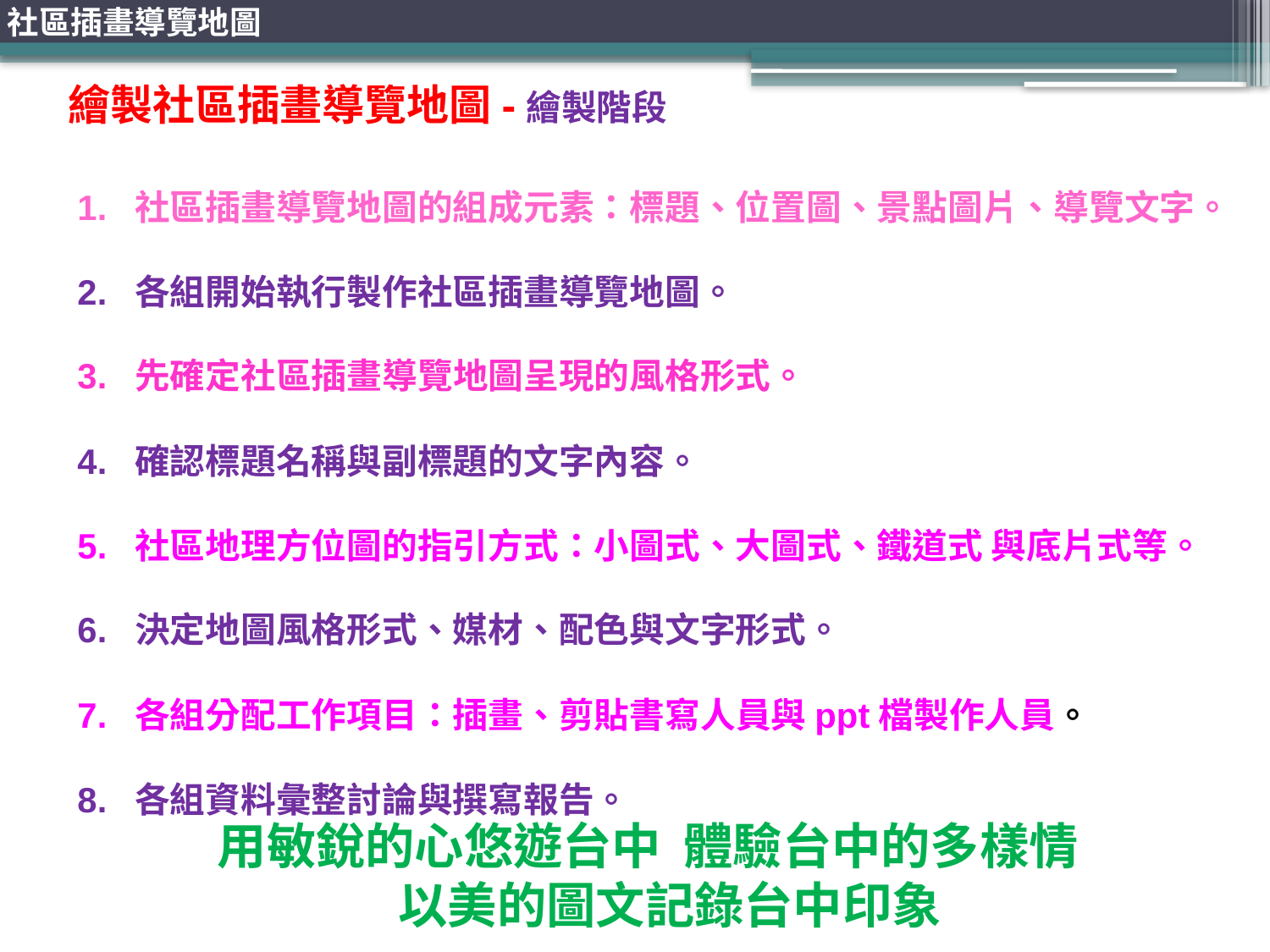

社區插畫導覽地圖
繪製社區插畫導覽地圖-繪製階段
1.  社區插畫導覽地圖的組成元素：標題、位置圖、景點圖片、導覽文字。
2.  各組開始執行製作社區插畫導覽地圖。
3.  先確定社區插畫導覽地圖呈現的風格形式。
4.  確認標題名稱與副標題的文字內容。
5.  社區地理方位圖的指引方式：小圖式、大圖式、鐵道式 與底片式等。
6.  決定地圖風格形式、媒材、配色與文字形式。
7.  各組分配工作項目：插畫、剪貼書寫人員與ppt檔製作人員。
8.  各組資料彙整討論與撰寫報告。
用敏銳的心悠遊台中  體驗台中的多樣情
以美的圖文記錄台中印象